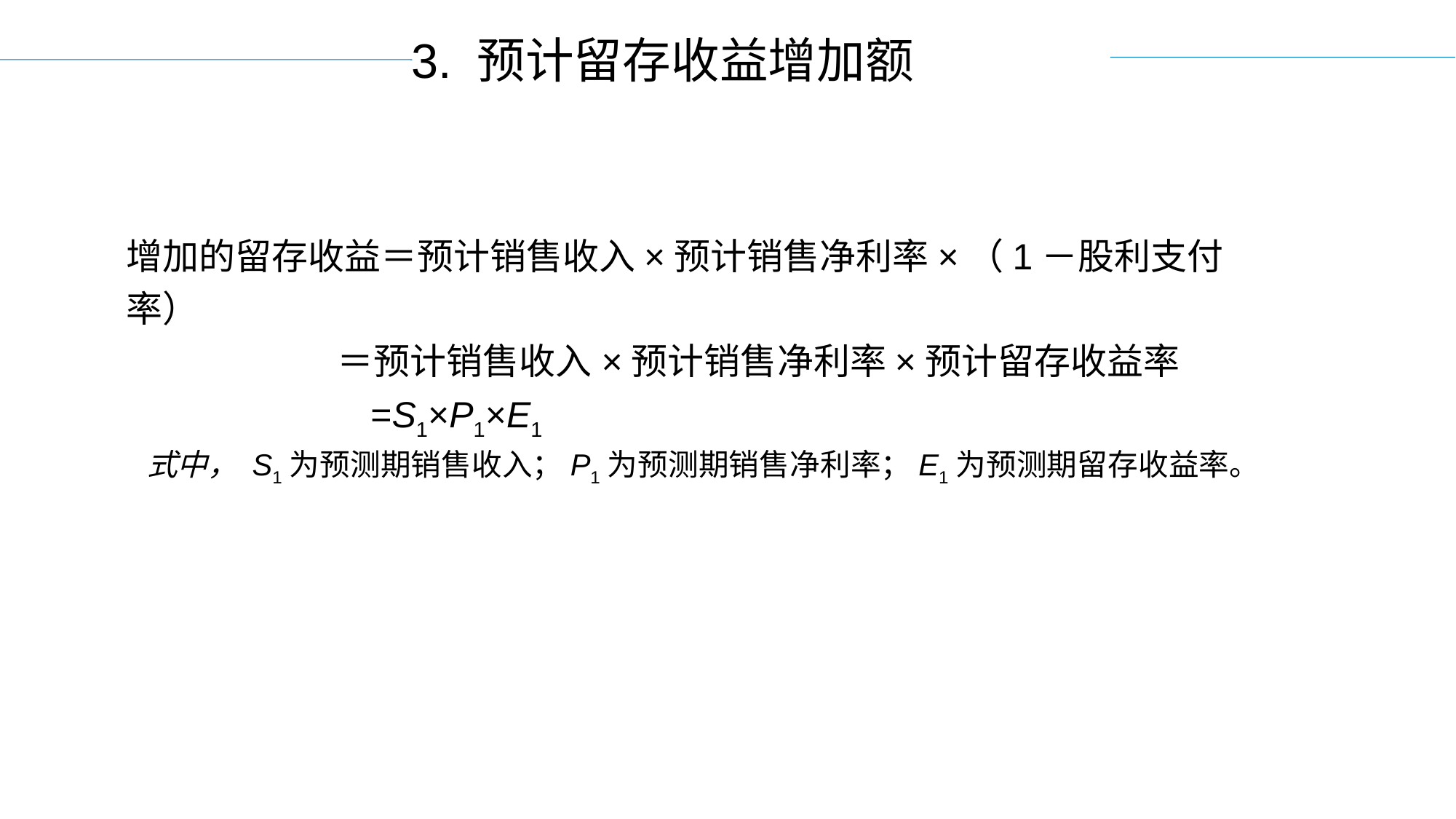

3. 预计留存收益增加额

增加的留存收益＝预计销售收入×预计销售净利率×（1－股利支付率）
　　                 ＝预计销售收入×预计销售净利率×预计留存收益率
                        =S1×P1×E1
式中， S1为预测期销售收入；P1为预测期销售净利率；E1为预测期留存收益率。
16